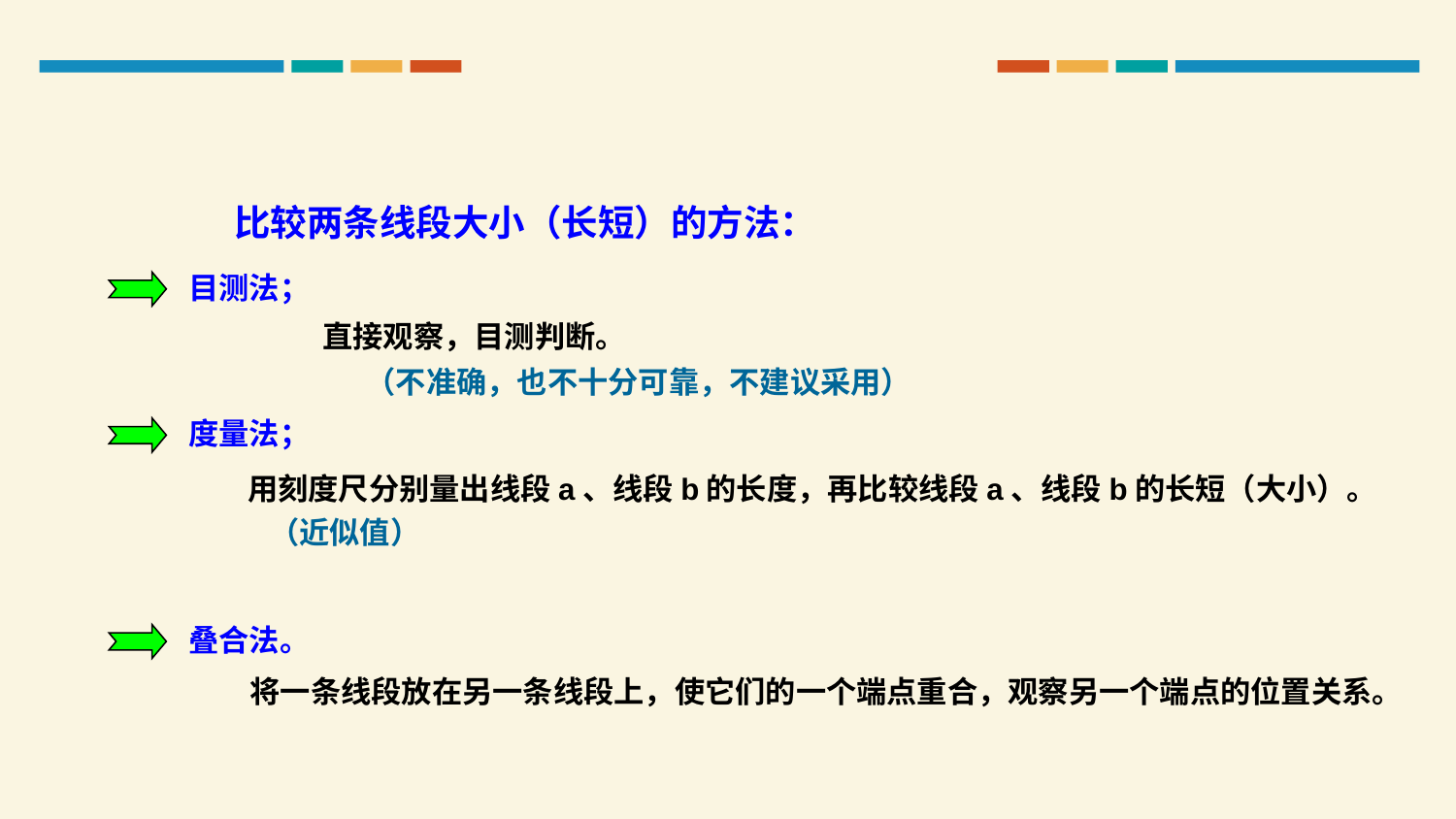

比较两条线段大小（长短）的方法：
目测法；

直接观察，目测判断。
（不准确，也不十分可靠，不建议采用）
度量法；

        用刻度尺分别量出线段a、线段b的长度，再比较线段a、线段b的长短（大小）。
（近似值）
叠合法。

        将一条线段放在另一条线段上，使它们的一个端点重合，观察另一个端点的位置关系。